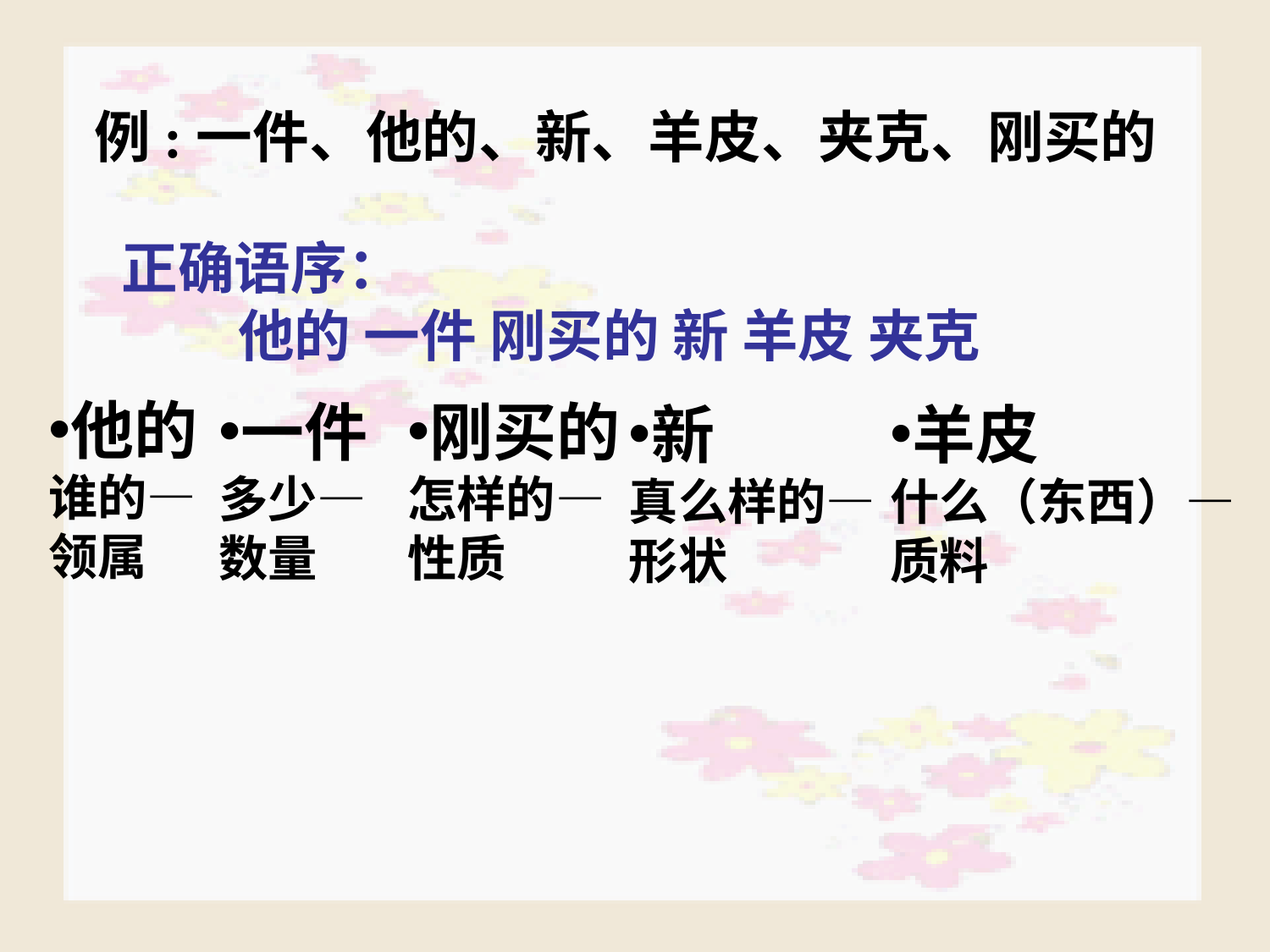

例:一件、他的、新、羊皮、夹克、刚买的
正确语序：
        他的 一件 刚买的 新 羊皮 夹克
他的
谁的—
领属

一件
多少—
数量
刚买的
怎样的—
性质
新
真么样的—
形状
羊皮
什么（东西）—
质料